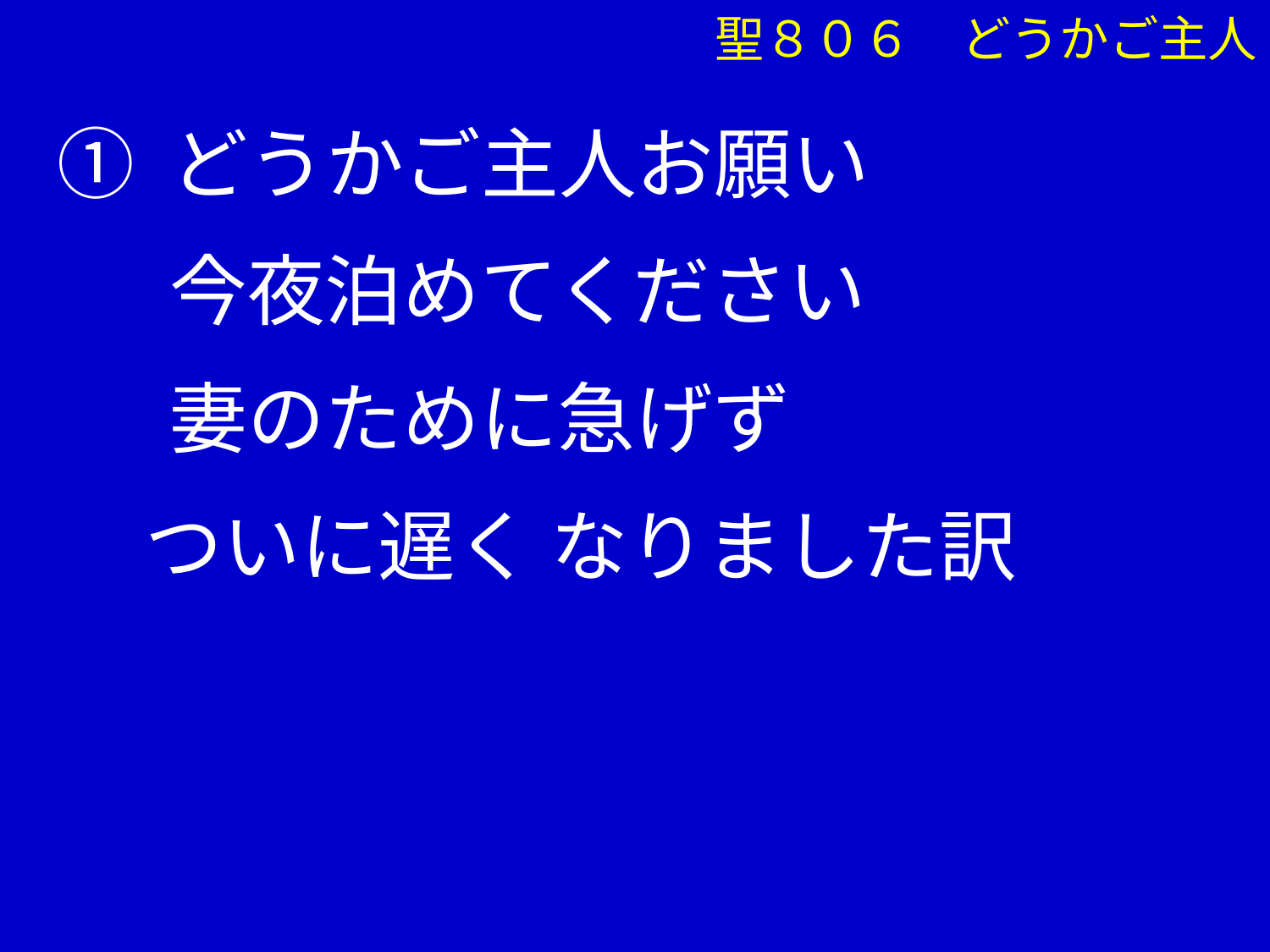

聖８０６　どうかご主人
① どうかご主人お願い
　  今夜泊めてください
　  妻のために急げず
    ついに遅く なりました訳